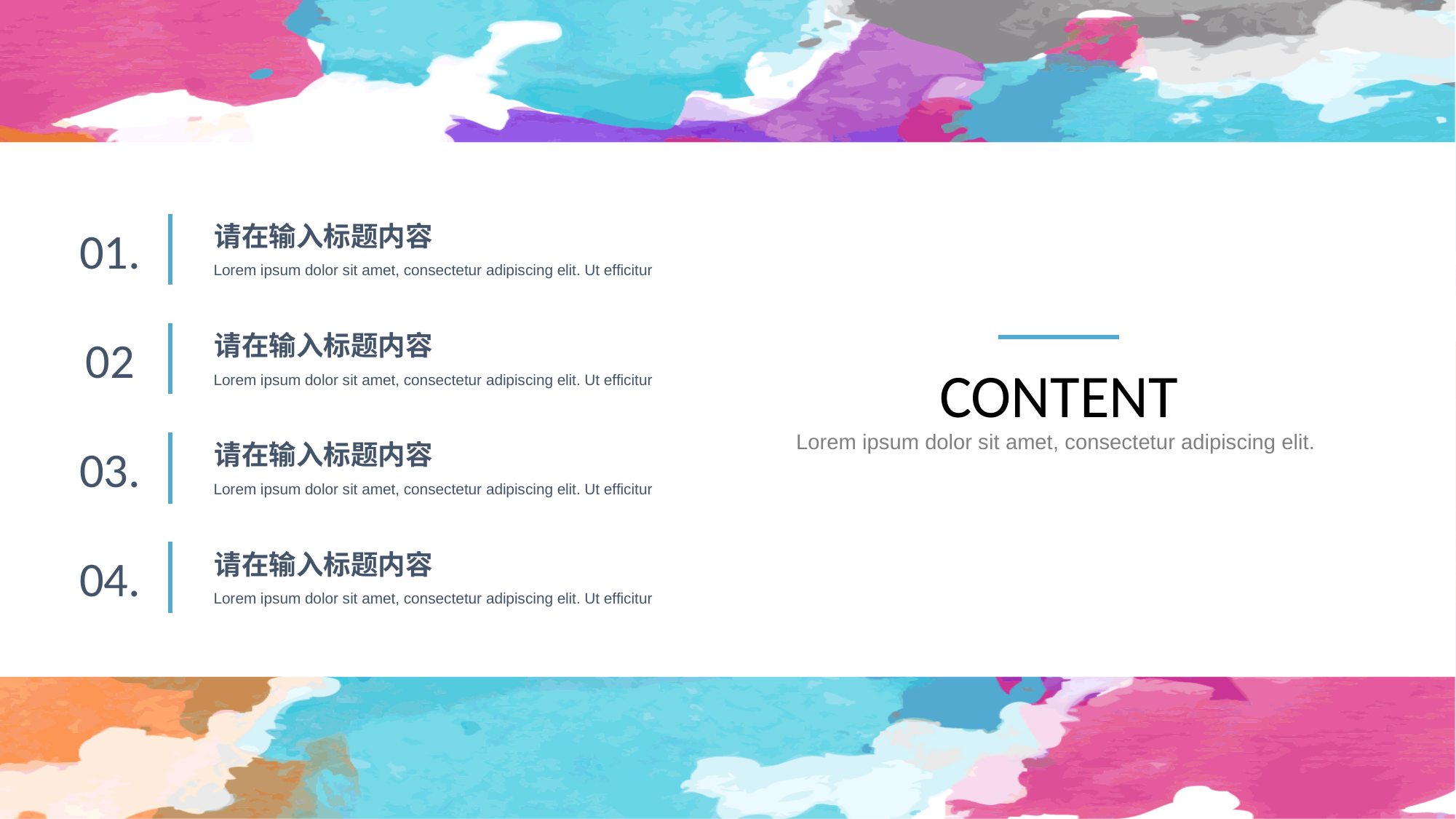

请在输入标题内容
Lorem ipsum dolor sit amet, consectetur adipiscing elit. Ut efficitur
01.
请在输入标题内容
Lorem ipsum dolor sit amet, consectetur adipiscing elit. Ut efficitur
02
CONTENT
Lorem ipsum dolor sit amet, consectetur adipiscing elit.
请在输入标题内容
Lorem ipsum dolor sit amet, consectetur adipiscing elit. Ut efficitur
03.
请在输入标题内容
Lorem ipsum dolor sit amet, consectetur adipiscing elit. Ut efficitur
04.